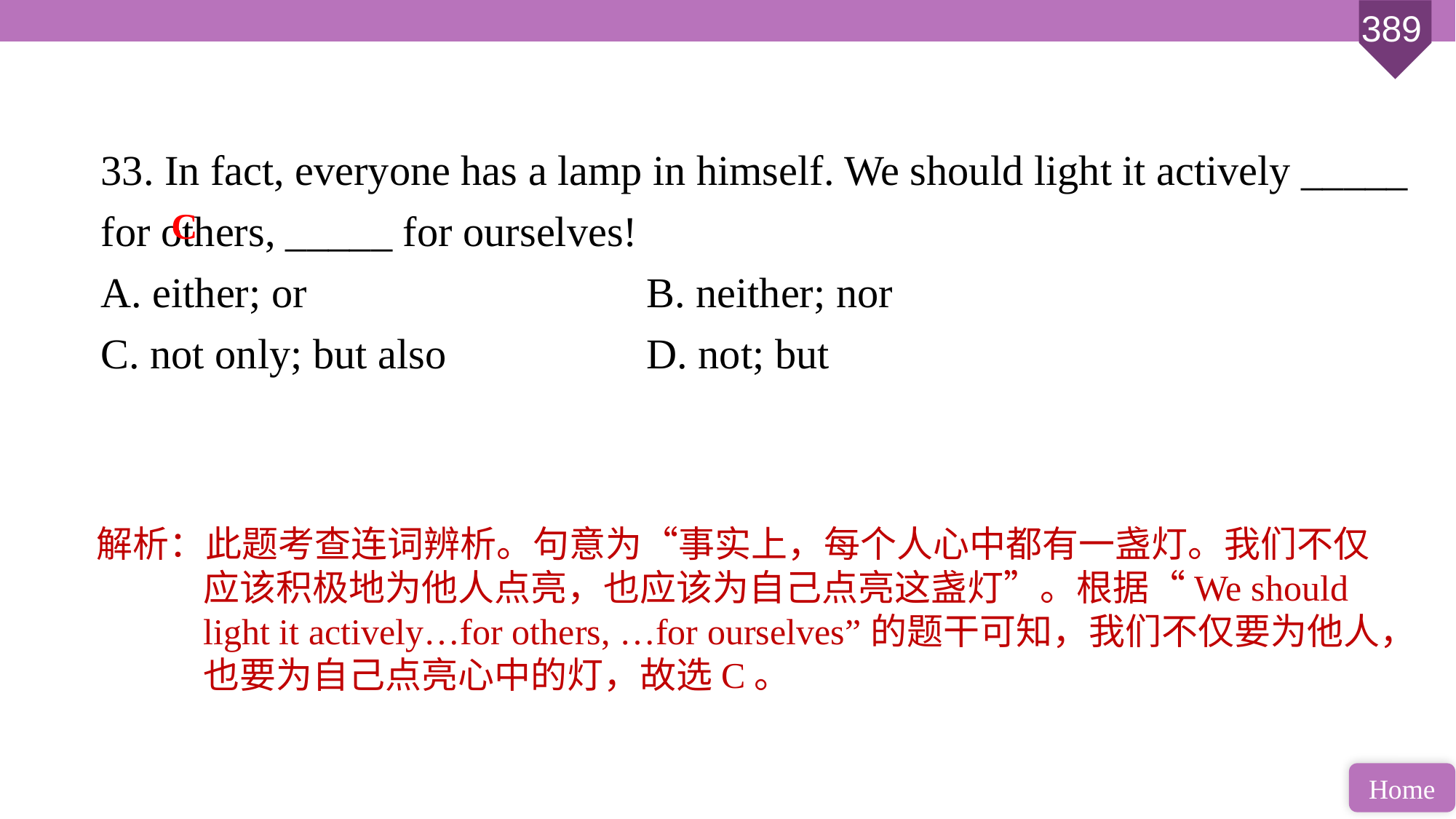

33. In fact, everyone has a lamp in himself. We should light it actively _____ for others, _____ for ourselves!
A. either; or 				B. neither; nor
C. not only; but also 		D. not; but
C
解析：此题考查连词辨析。句意为“事实上，每个人心中都有一盏灯。我们不仅应该积极地为他人点亮，也应该为自己点亮这盏灯”。根据“We should light it actively…for others, …for ourselves”的题干可知，我们不仅要为他人，也要为自己点亮心中的灯，故选C。